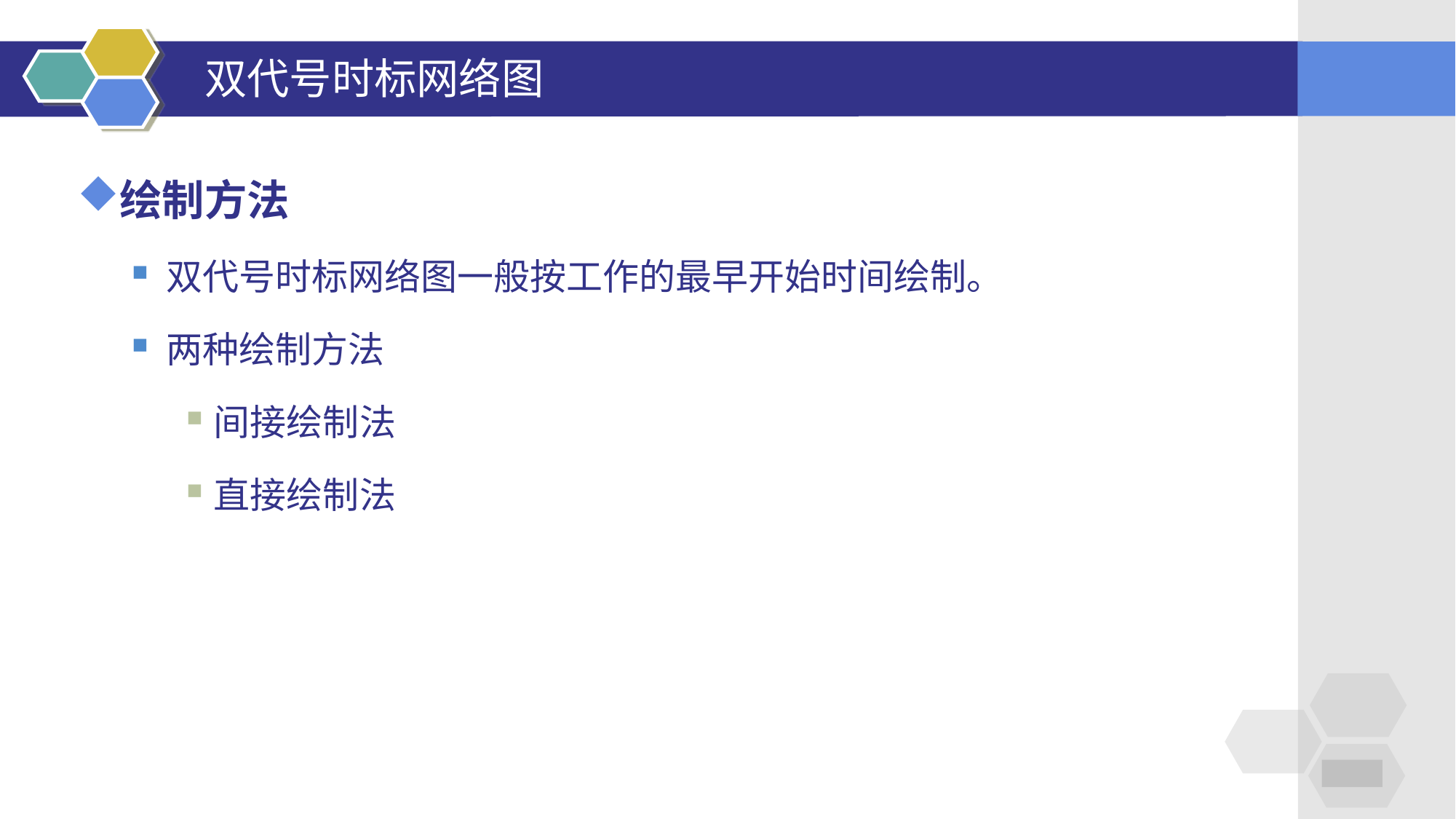

# 双代号时标网络图
绘制方法
双代号时标网络图一般按工作的最早开始时间绘制。
两种绘制方法
间接绘制法
直接绘制法
6